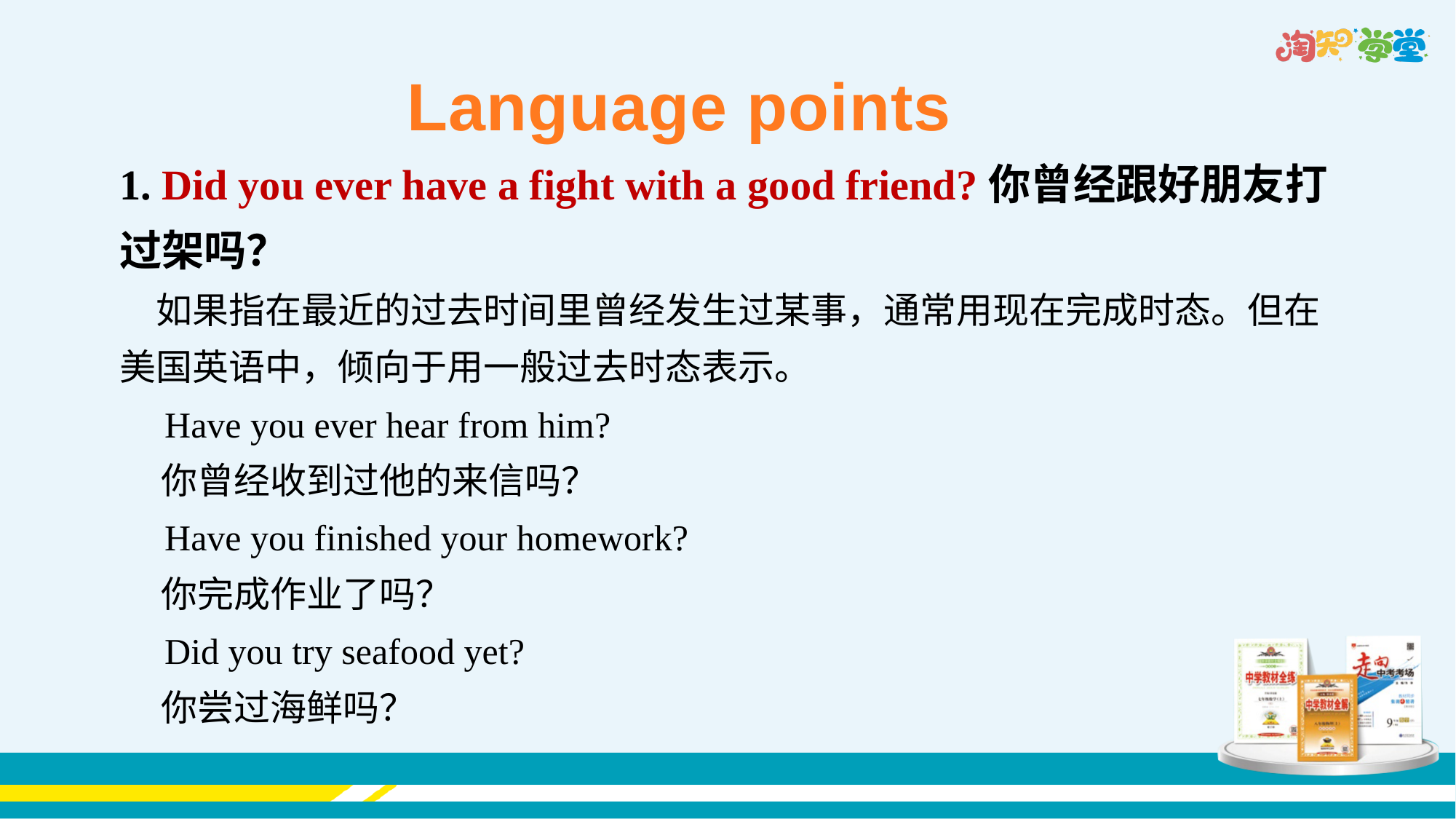

Language points
1. Did you ever have a fight with a good friend?你曾经跟好朋友打
过架吗？
　如果指在最近的过去时间里曾经发生过某事，通常用现在完成时态。但在
美国英语中，倾向于用一般过去时态表示。
　Have you ever hear from him?
    你曾经收到过他的来信吗？
　Have you finished your homework?
    你完成作业了吗？
　Did you try seafood yet?
    你尝过海鲜吗？